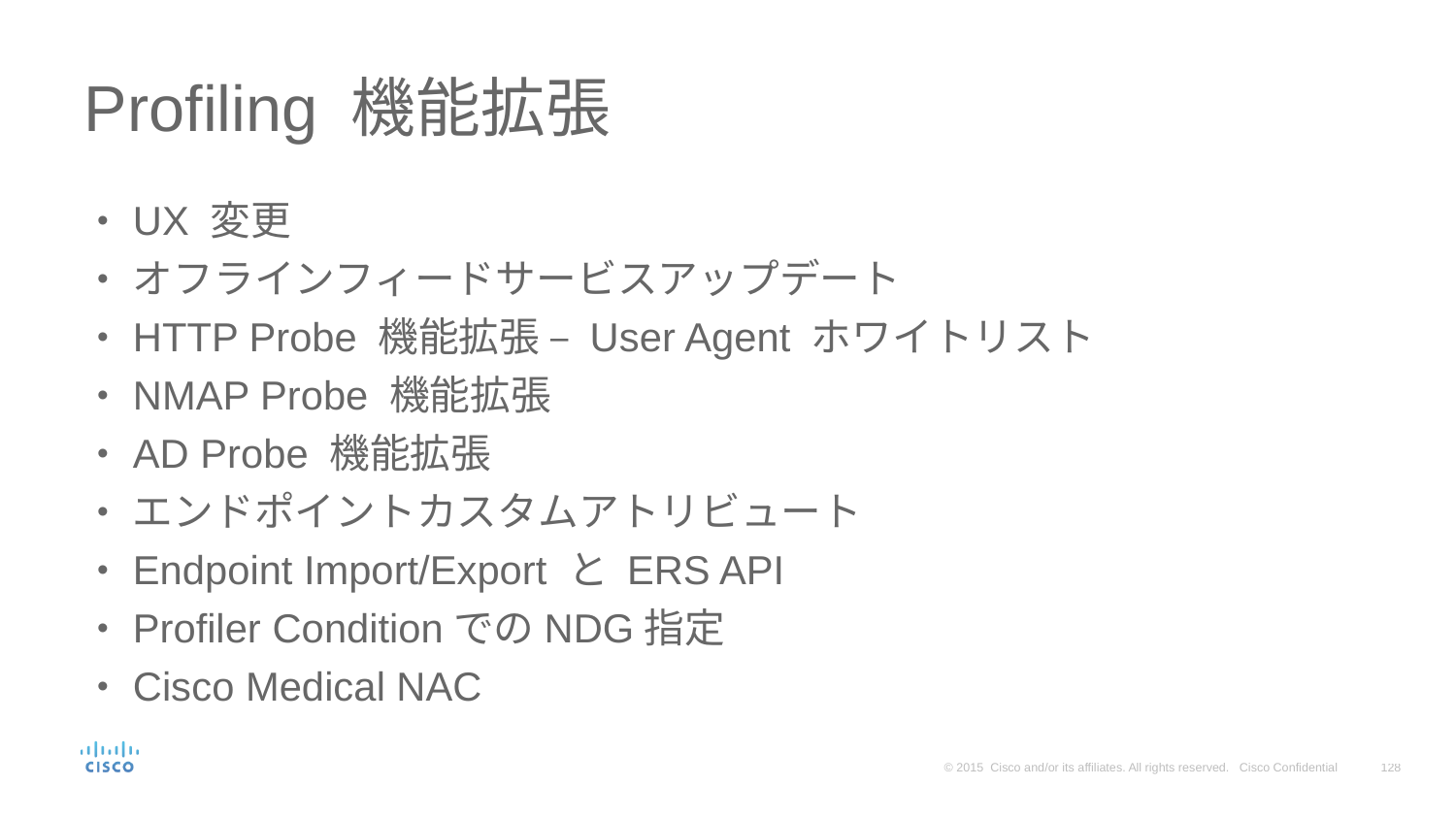

# Profiling 機能拡張
UX 変更
オフラインフィードサービスアップデート
HTTP Probe 機能拡張 – User Agent ホワイトリスト
NMAP Probe 機能拡張
AD Probe 機能拡張
エンドポイントカスタムアトリビュート
Endpoint Import/Export と ERS API
Profiler ConditionでのNDG指定
Cisco Medical NAC